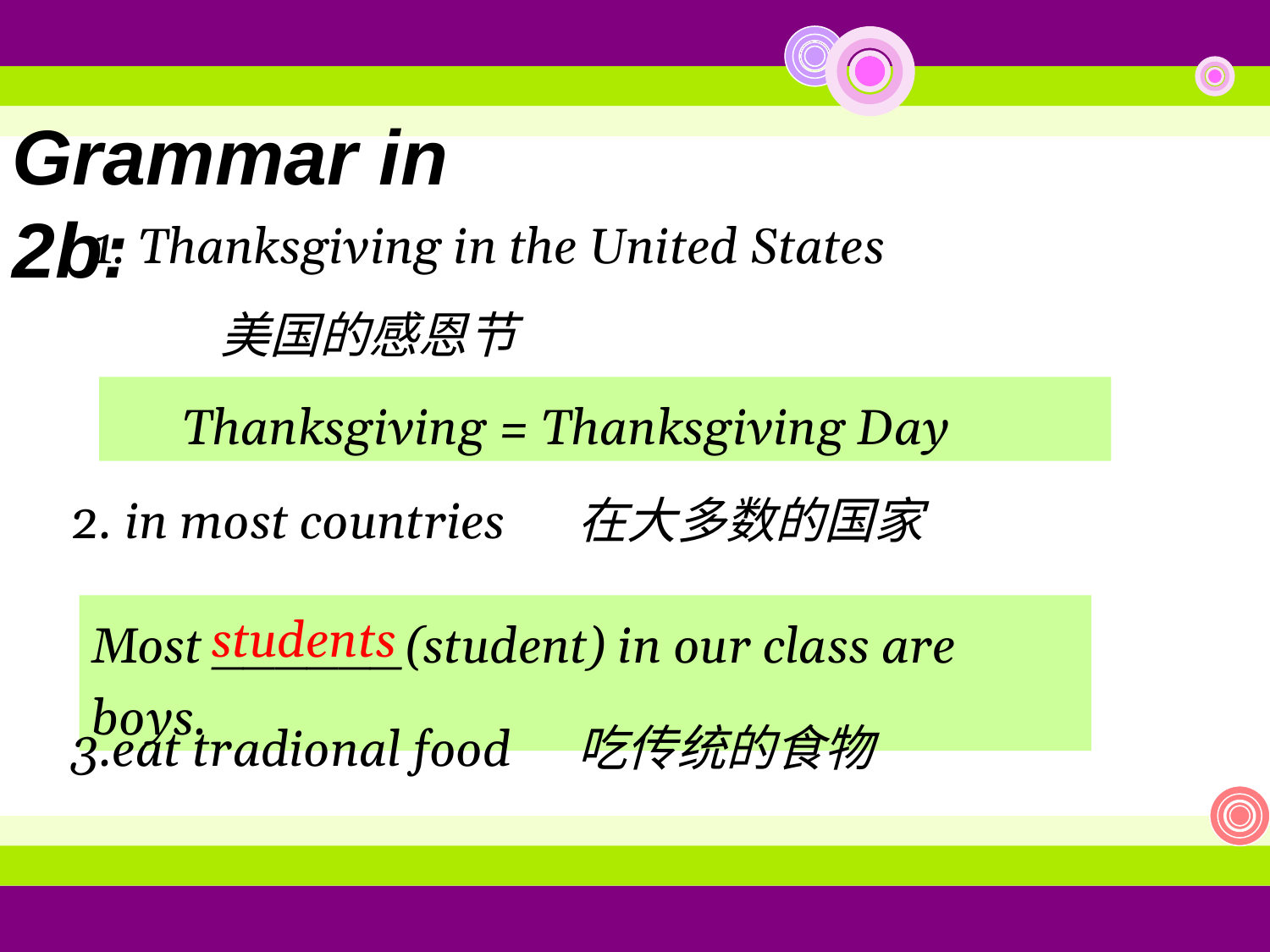

Grammar in 2b:
1. Thanksgiving in the United States
美国的感恩节
      Thanksgiving = Thanksgiving Day
2. in most countries
在大多数的国家
Most ______(student) in our class are boys.
students
3.eat tradional food
吃传统的食物